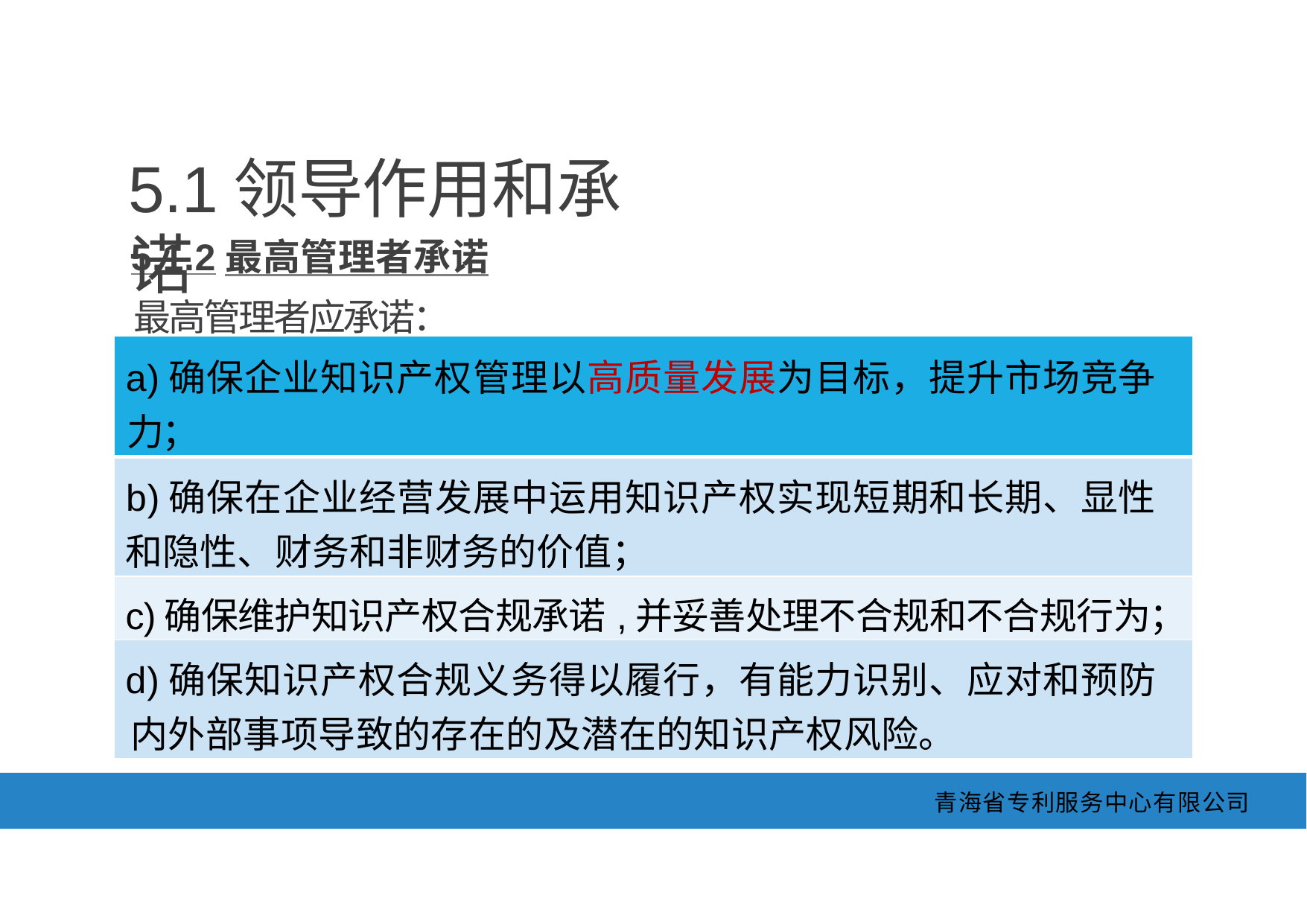

5.1领导作用和承诺

5.1.2最高管理者承诺

最高管理者应承诺：
| a)确保企业知识产权管理以高质量发展为目标，提升市场竞争 力； |
| --- |
| b)确保在企业经营发展中运用知识产权实现短期和长期、显性 和隐性、财务和非财务的价值； |
| c)确保维护知识产权合规承诺,并妥善处理不合规和不合规行为； |
| d)确保知识产权合规义务得以履行，有能力识别、应对和预防 内外部事项导致的存在的及潜在的知识产权风险。 |

青海省专利服务中心有限公司